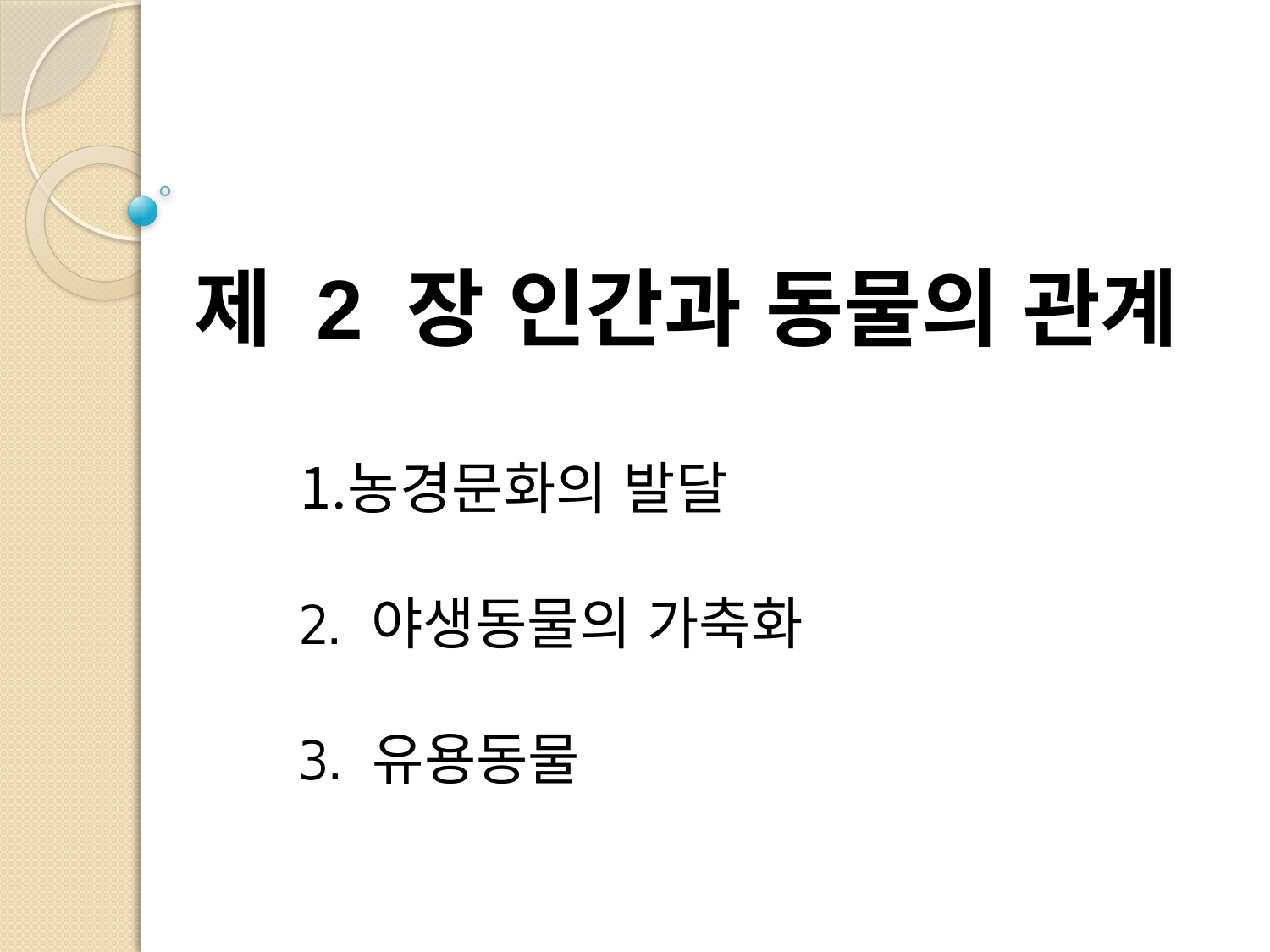

# 제 2 장 인간과 동물의 관계
농경문화의 발달

2. 야생동물의 가축화

3. 유용동물